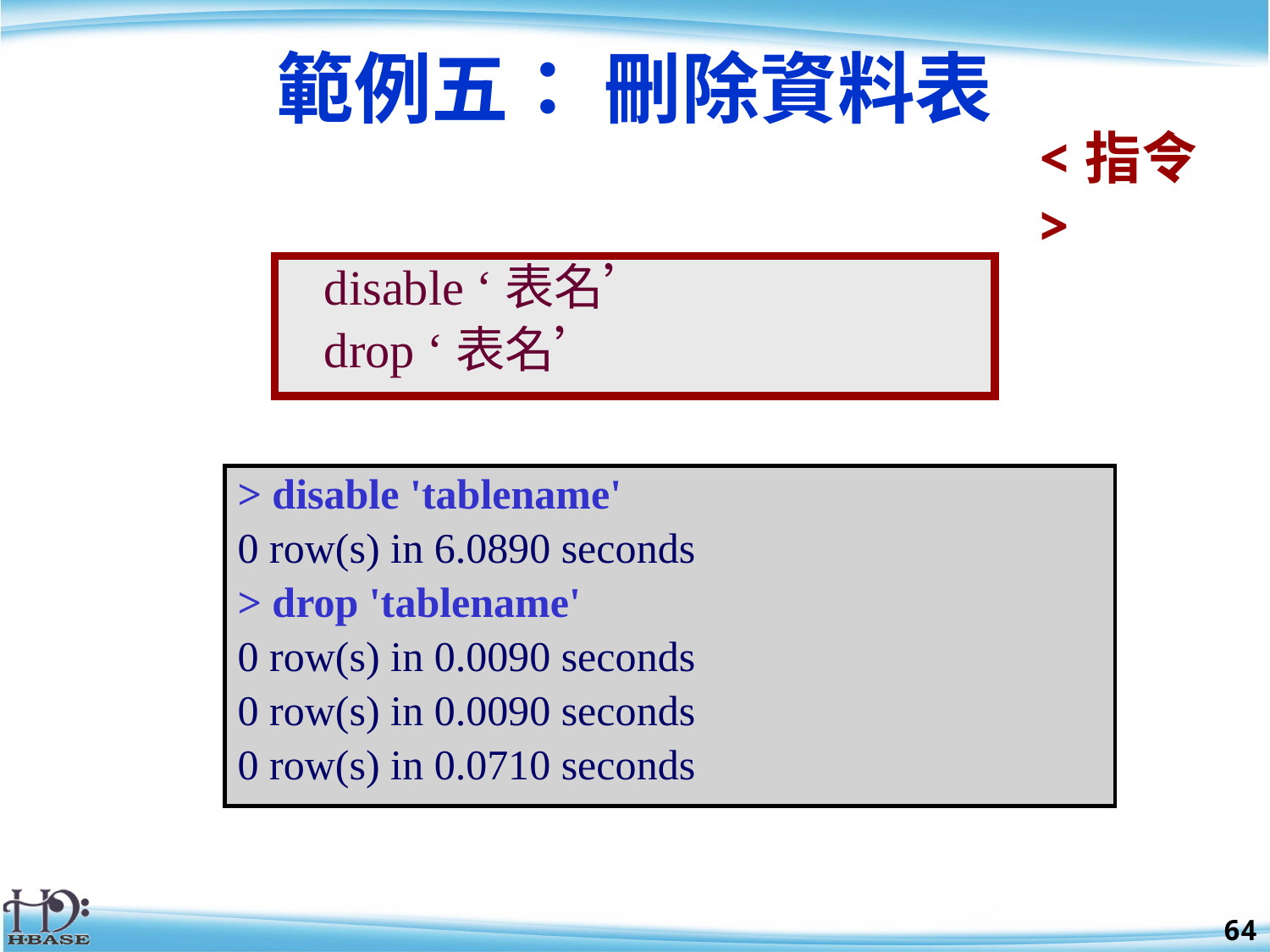

# 範例五： 刪除資料表
<指令>
   disable ‘表名’
   drop ‘表名’
> disable 'tablename'
0 row(s) in 6.0890 seconds
> drop 'tablename'
0 row(s) in 0.0090 seconds
0 row(s) in 0.0090 seconds
0 row(s) in 0.0710 seconds
64